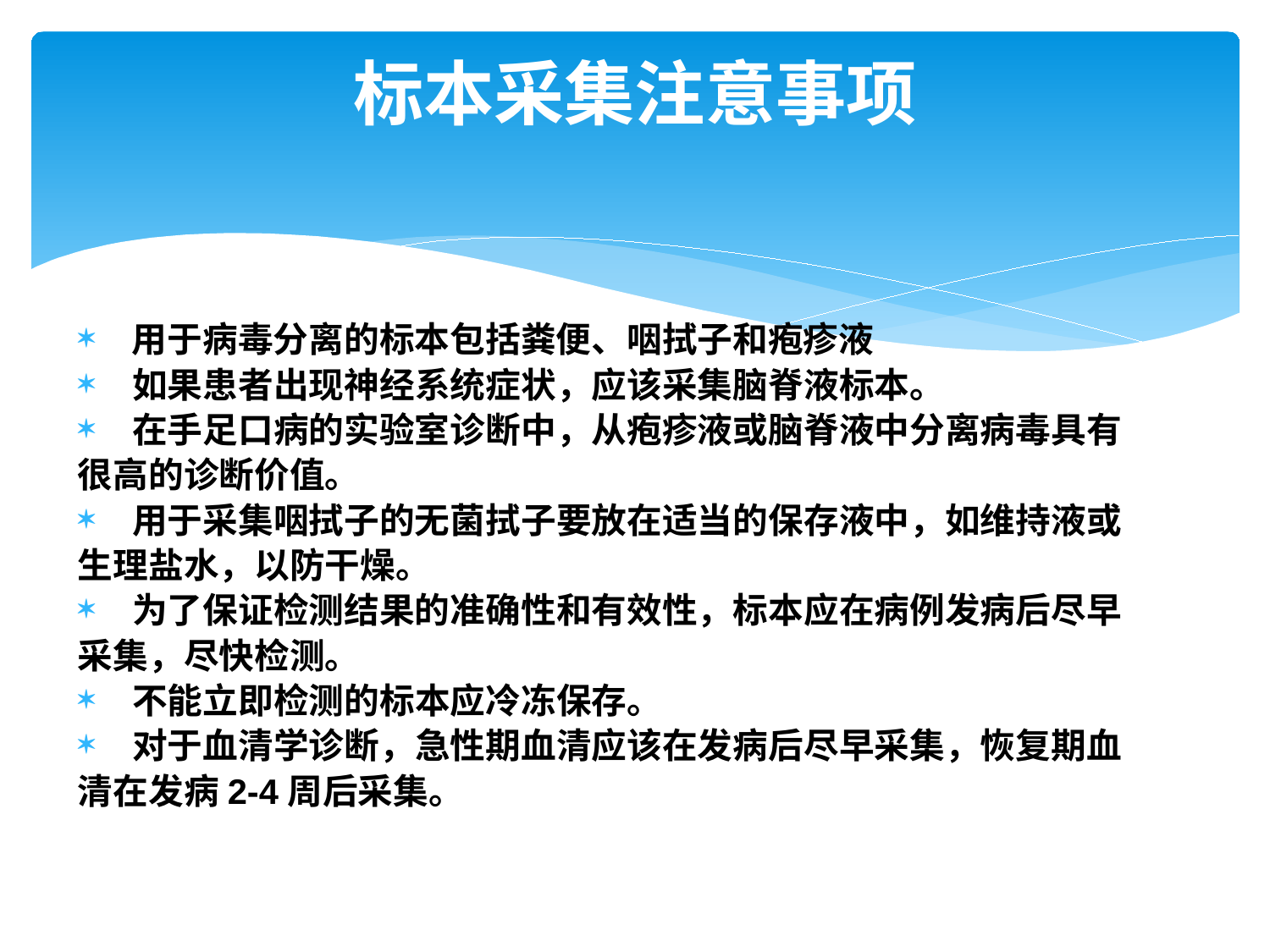

# 标本采集注意事项
 用于病毒分离的标本包括粪便、咽拭子和疱疹液
 如果患者出现神经系统症状，应该采集脑脊液标本。
 在手足口病的实验室诊断中，从疱疹液或脑脊液中分离病毒具有
很高的诊断价值。
 用于采集咽拭子的无菌拭子要放在适当的保存液中，如维持液或
生理盐水，以防干燥。
 为了保证检测结果的准确性和有效性，标本应在病例发病后尽早
采集，尽快检测。
 不能立即检测的标本应冷冻保存。
 对于血清学诊断，急性期血清应该在发病后尽早采集，恢复期血
清在发病2-4周后采集。